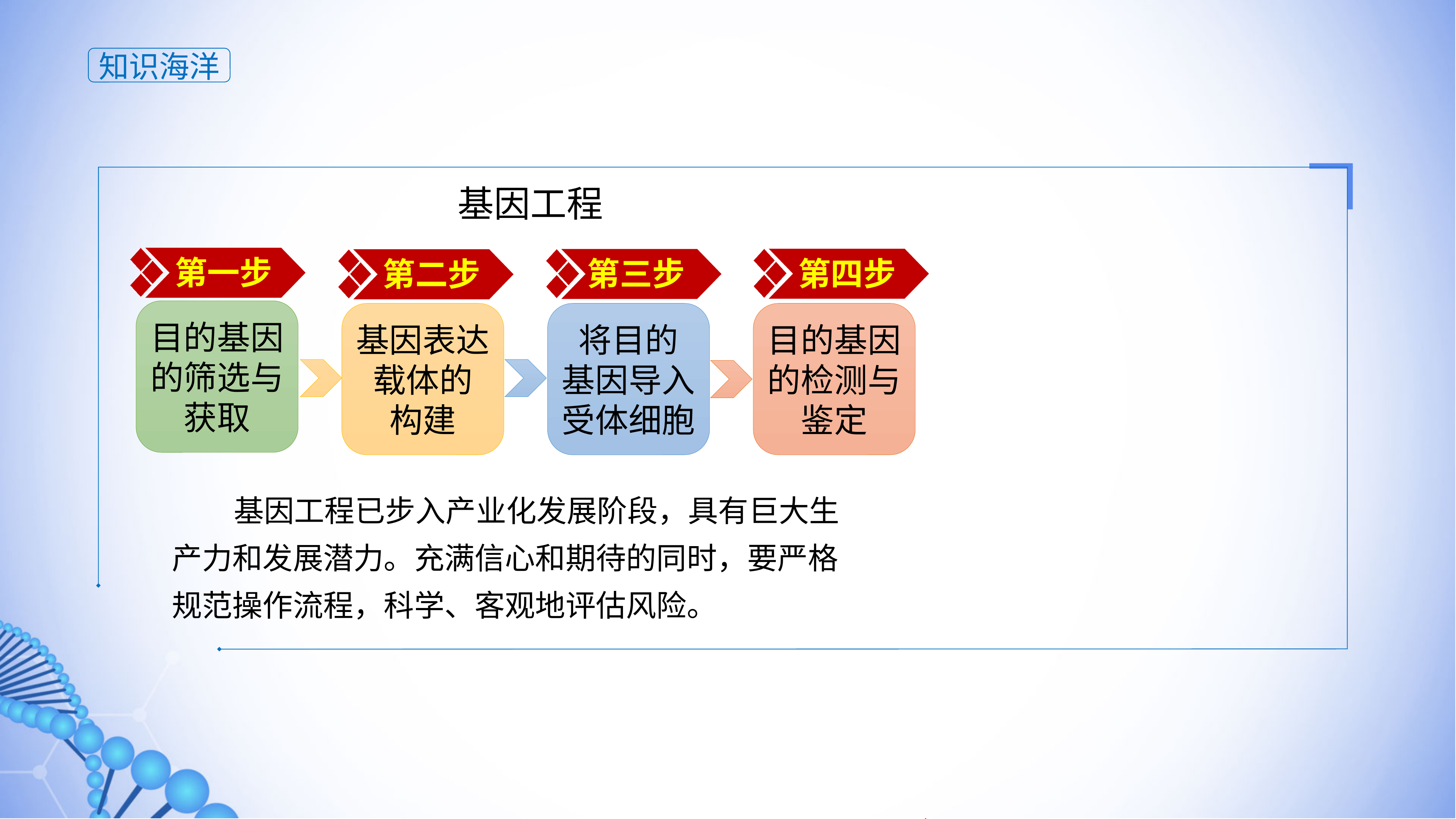

知识海洋

基因工程

第一步

第四步

第三步

第二步
目的基因的筛选与获取
基因表达载体的
构建
将目的
基因导入受体细胞

目的基因的检测与鉴定

        基因工程已步入产业化发展阶段，具有巨大生产力和发展潜力。充满信心和期待的同时，要严格规范操作流程，科学、客观地评估风险。